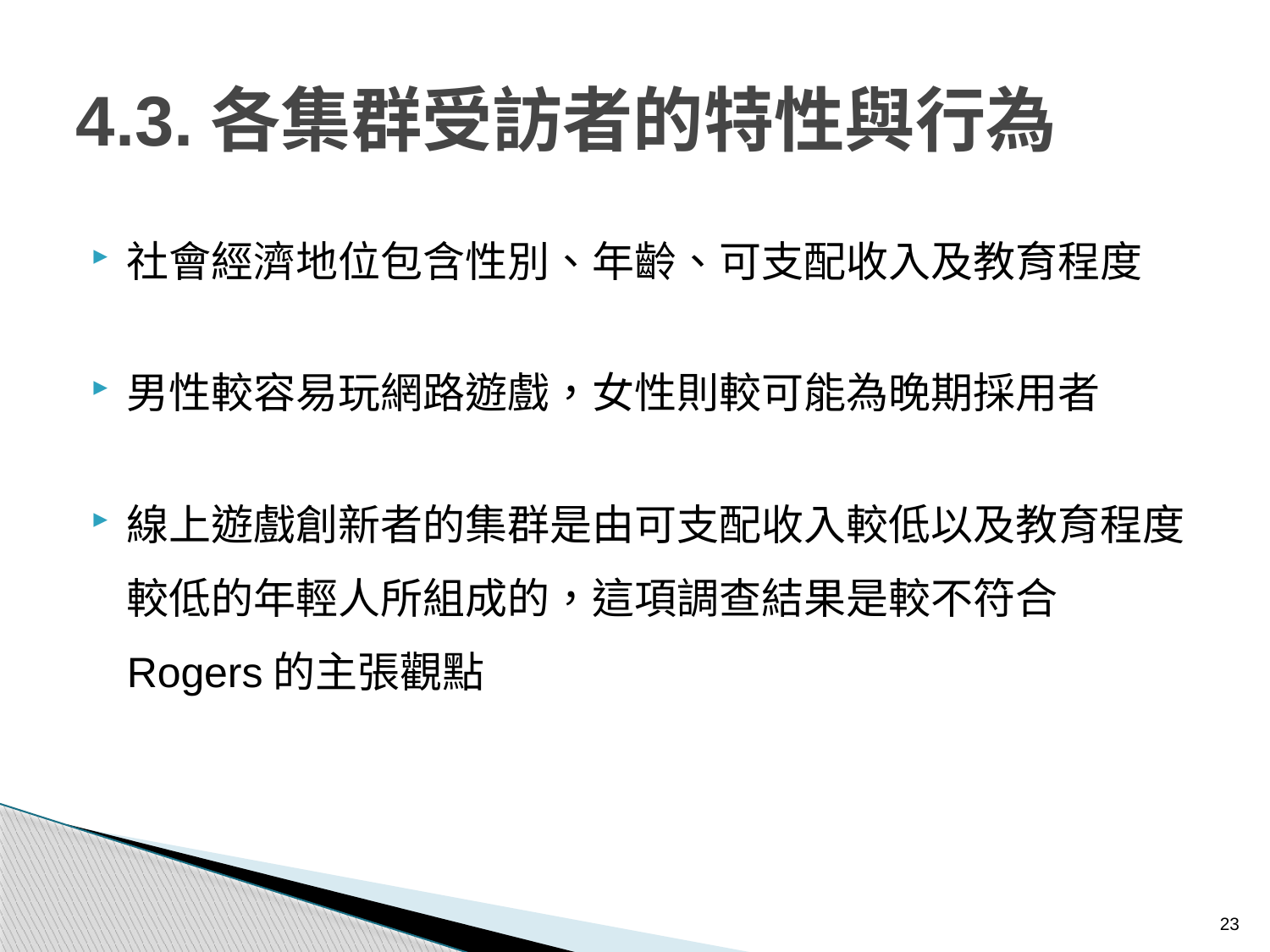

# 4.3.各集群受訪者的特性與行為
社會經濟地位包含性別、年齡、可支配收入及教育程度

男性較容易玩網路遊戲，女性則較可能為晚期採用者

線上遊戲創新者的集群是由可支配收入較低以及教育程度較低的年輕人所組成的，這項調查結果是較不符合Rogers的主張觀點
23